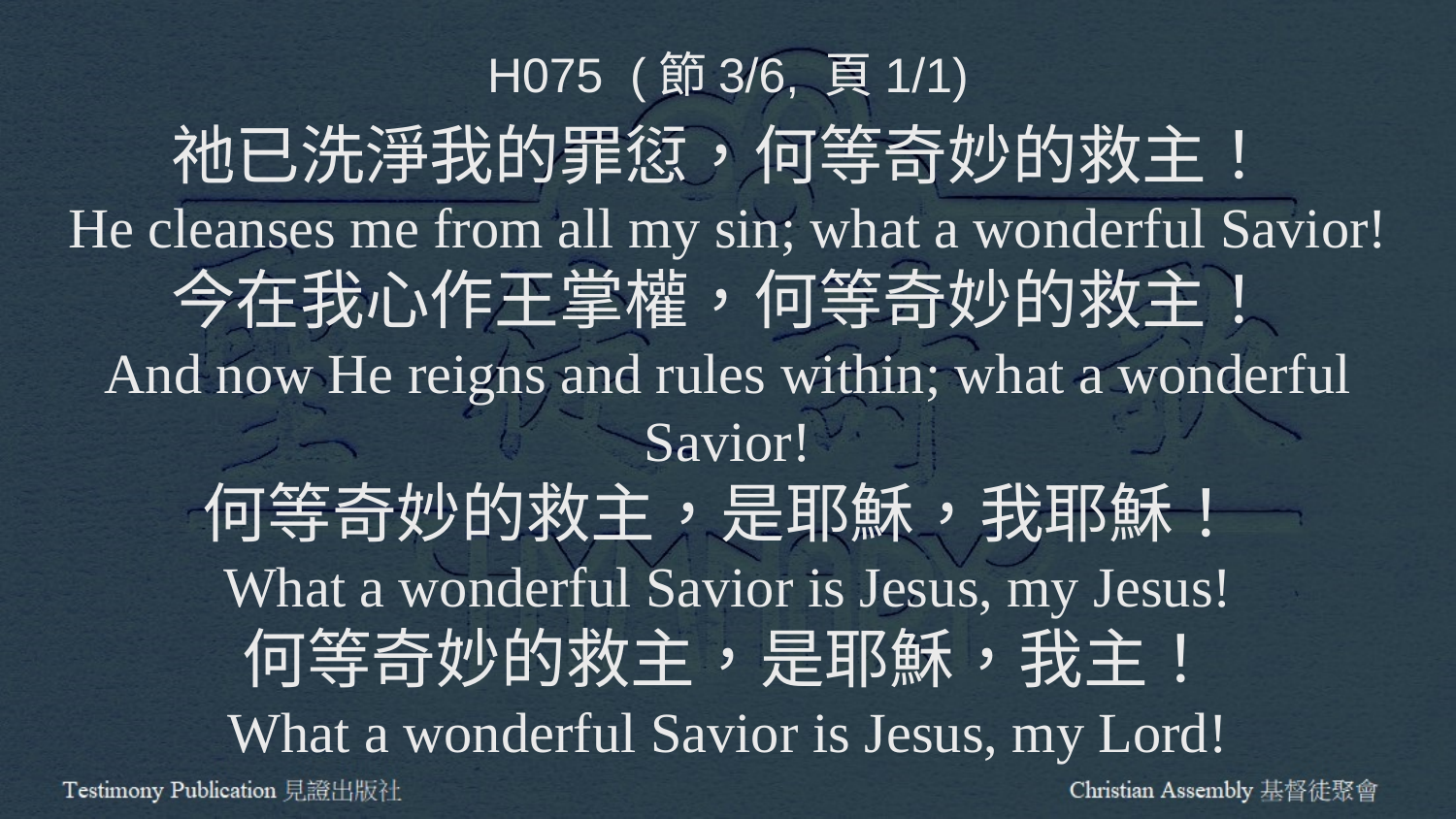

H075  (節3/6, 頁1/1)
祂已洗淨我的罪愆，何等奇妙的救主！
He cleanses me from all my sin; what a wonderful Savior!
今在我心作王掌權，何等奇妙的救主！
And now He reigns and rules within; what a wonderful Savior!
何等奇妙的救主，是耶穌，我耶穌！
What a wonderful Savior is Jesus, my Jesus!
何等奇妙的救主，是耶穌，我主！
What a wonderful Savior is Jesus, my Lord!